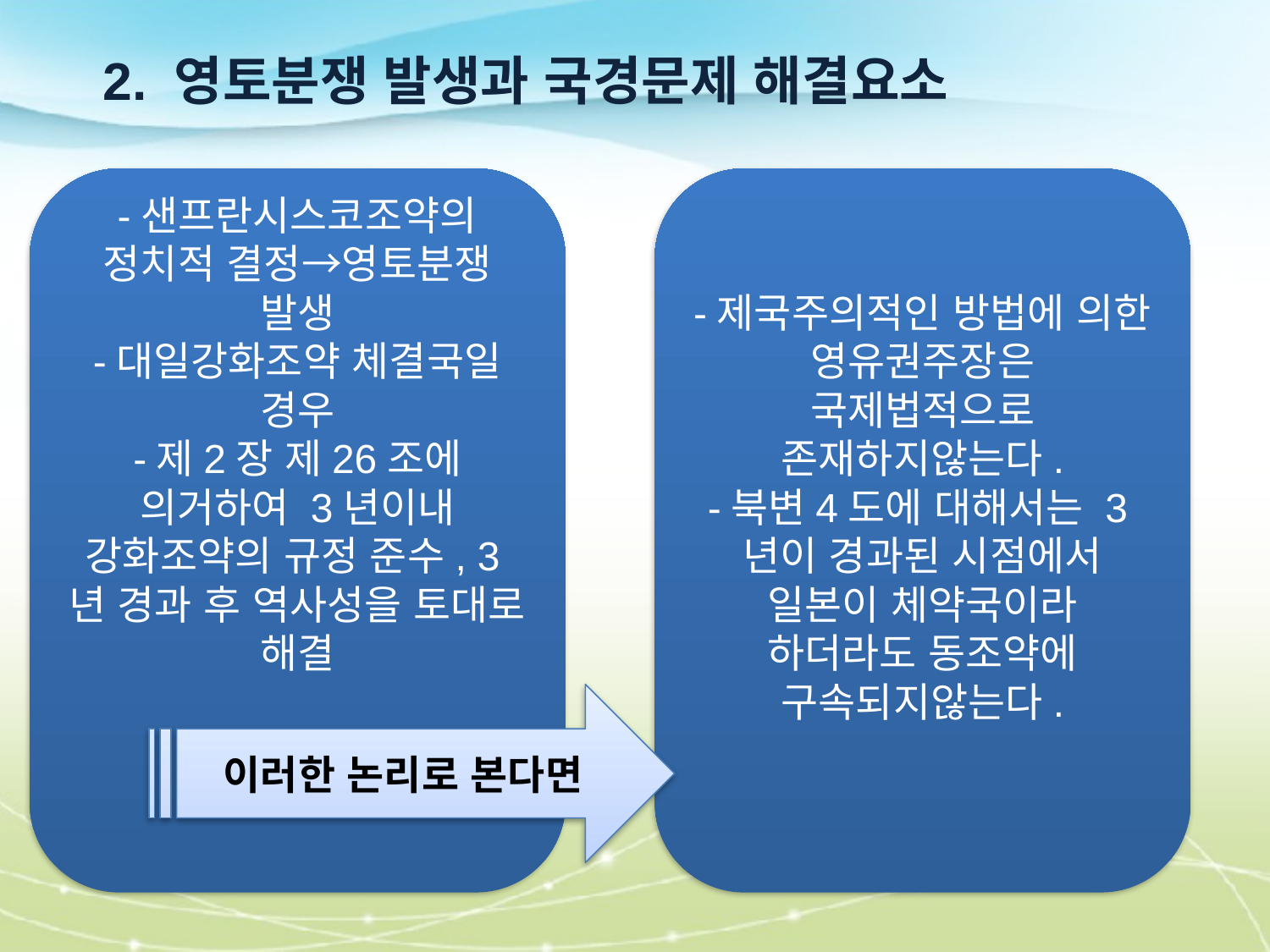

2. 영토분쟁 발생과 국경문제 해결요소
-샌프란시스코조약의 정치적 결정→영토분쟁 발생
-대일강화조약 체결국일 경우
-제2장 제26조에 의거하여 3년이내 강화조약의 규정 준수, 3년 경과 후 역사성을 토대로 해결

-제국주의적인 방법에 의한 영유권주장은 국제법적으로 존재하지않는다.
-북변4도에 대해서는 3년이 경과된 시점에서 일본이 체약국이라 하더라도 동조약에 구속되지않는다.

이러한 논리로 본다면